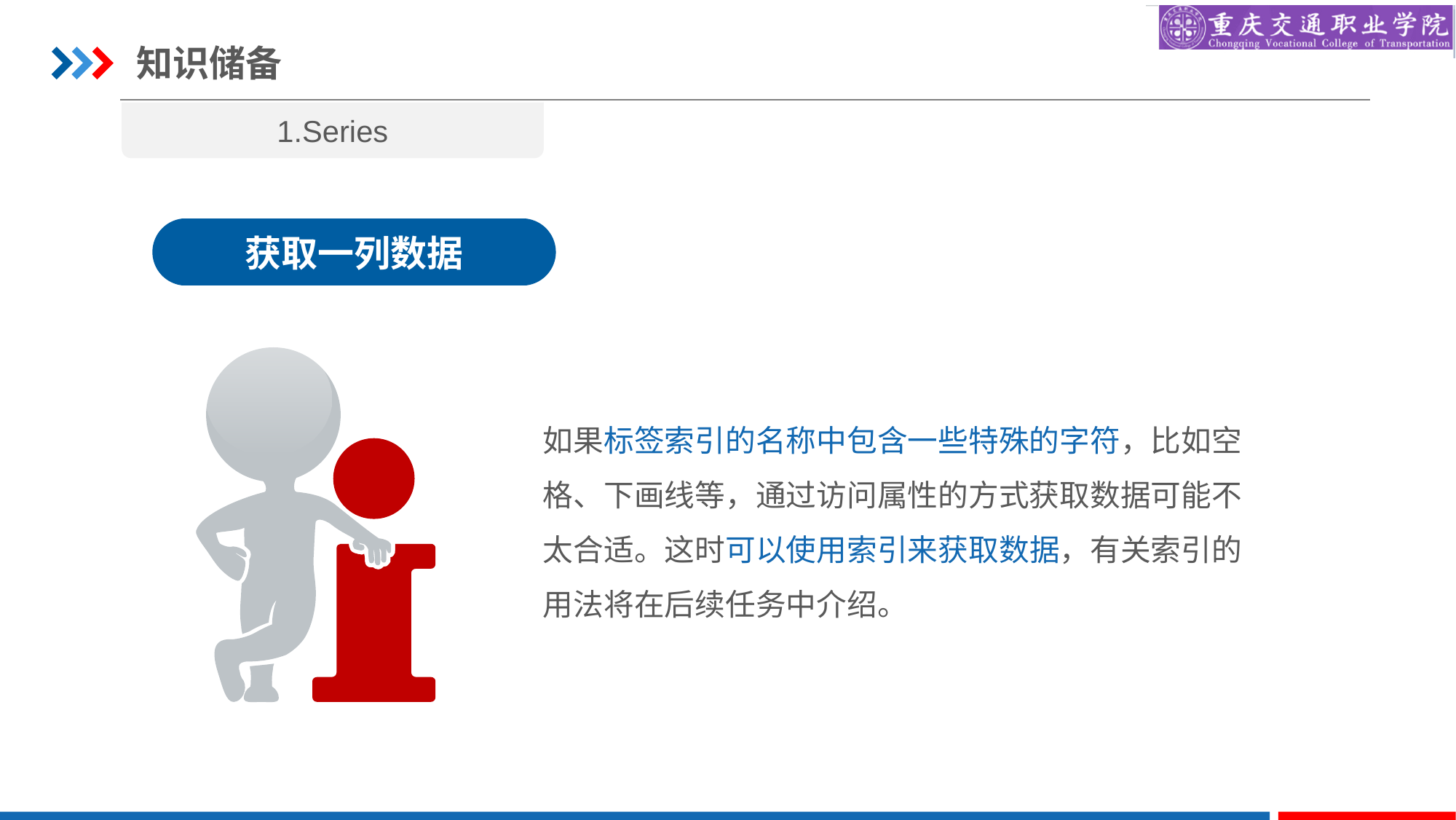

知识储备

1.Series
获取一列数据

如果标签索引的名称中包含一些特殊的字符，比如空格、下画线等，通过访问属性的方式获取数据可能不太合适。这时可以使用索引来获取数据，有关索引的用法将在后续任务中介绍。